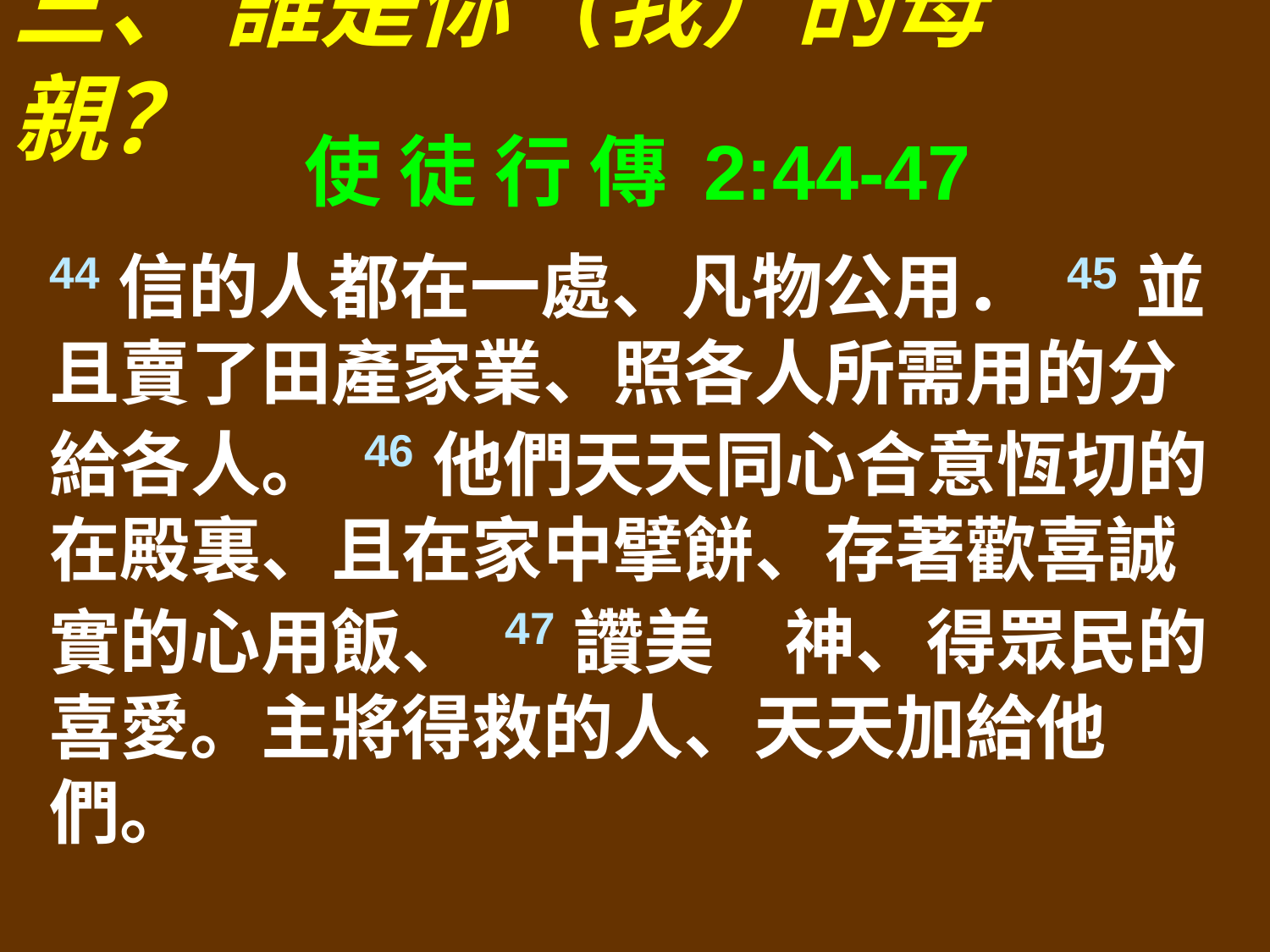

三、 誰是你（我）的母親？
使 徒 行 傳 2:44-47
44信的人都在一處、凡物公用． 45並且賣了田產家業、照各人所需用的分給各人。 46他們天天同心合意恆切的在殿裏、且在家中擘餅、存著歡喜誠實的心用飯、 47讚美　神、得眾民的喜愛。主將得救的人、天天加給他們。